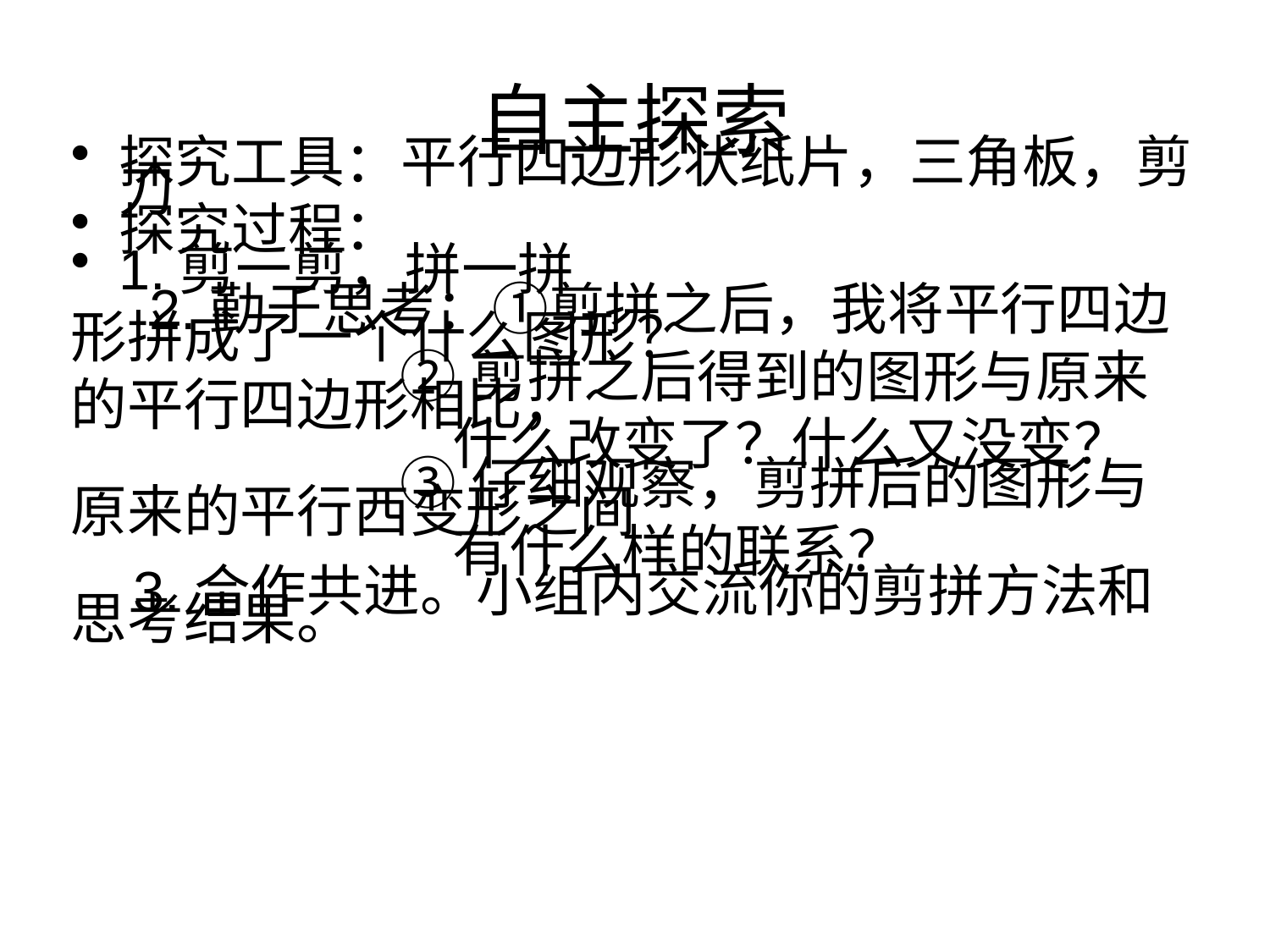

# 自主探索

探究工具：平行四边形状纸片，三角板，剪刀
探究过程：
1.剪一剪，拼一拼
     2.勤于思考：①剪拼之后，我将平行四边形拼成了一个什么图形？
                          ②剪拼之后得到的图形与原来的平行四边形相比，
                             什么改变了？什么又没变？
                          ③仔细观察，剪拼后的图形与原来的平行西变形之间
                             有什么样的联系？
    3.合作共进。小组内交流你的剪拼方法和思考结果。